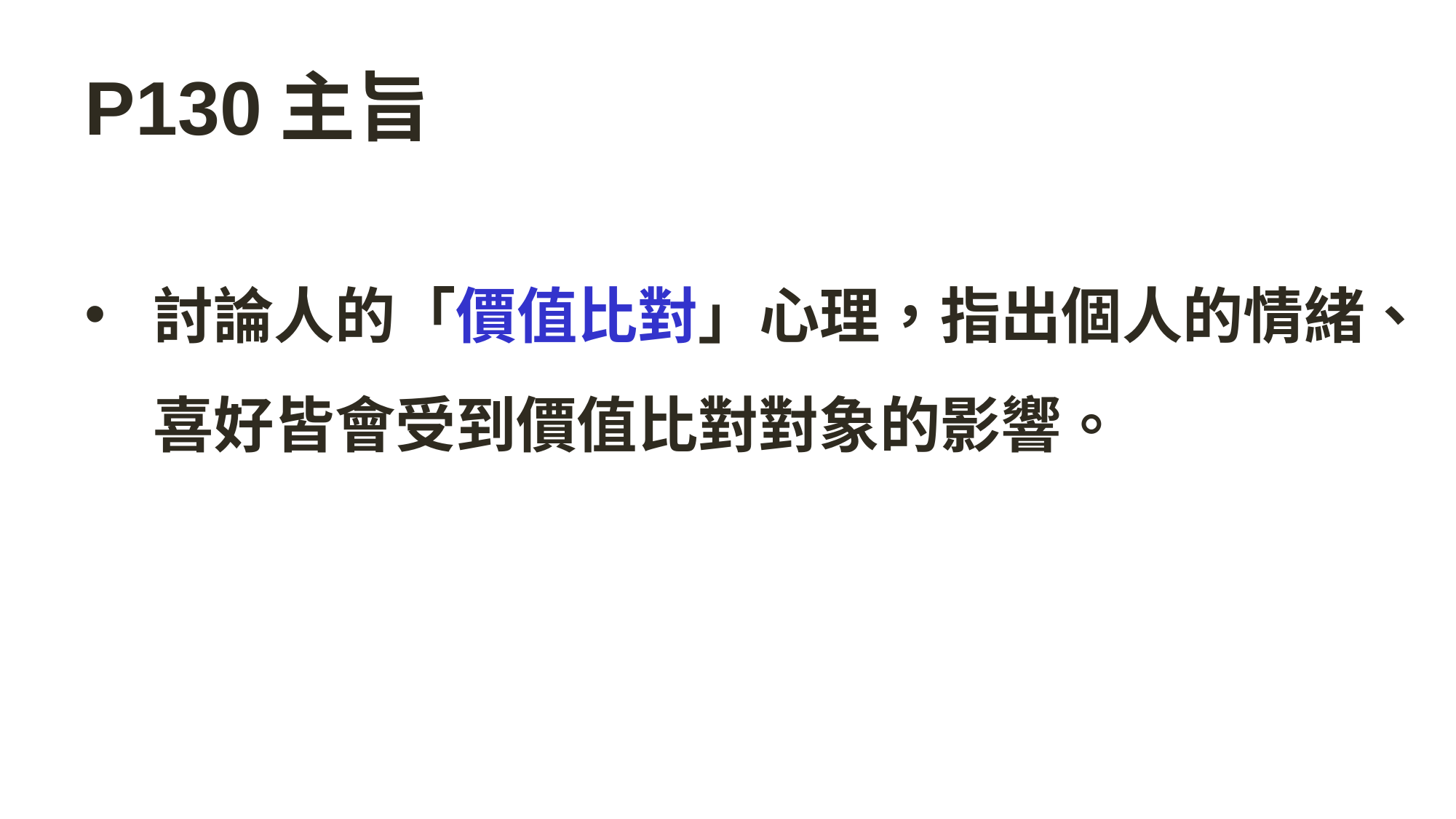

P130主旨
討論人的「價值比對」心理，指出個人的情緒、喜好皆會受到價值比對對象的影響。